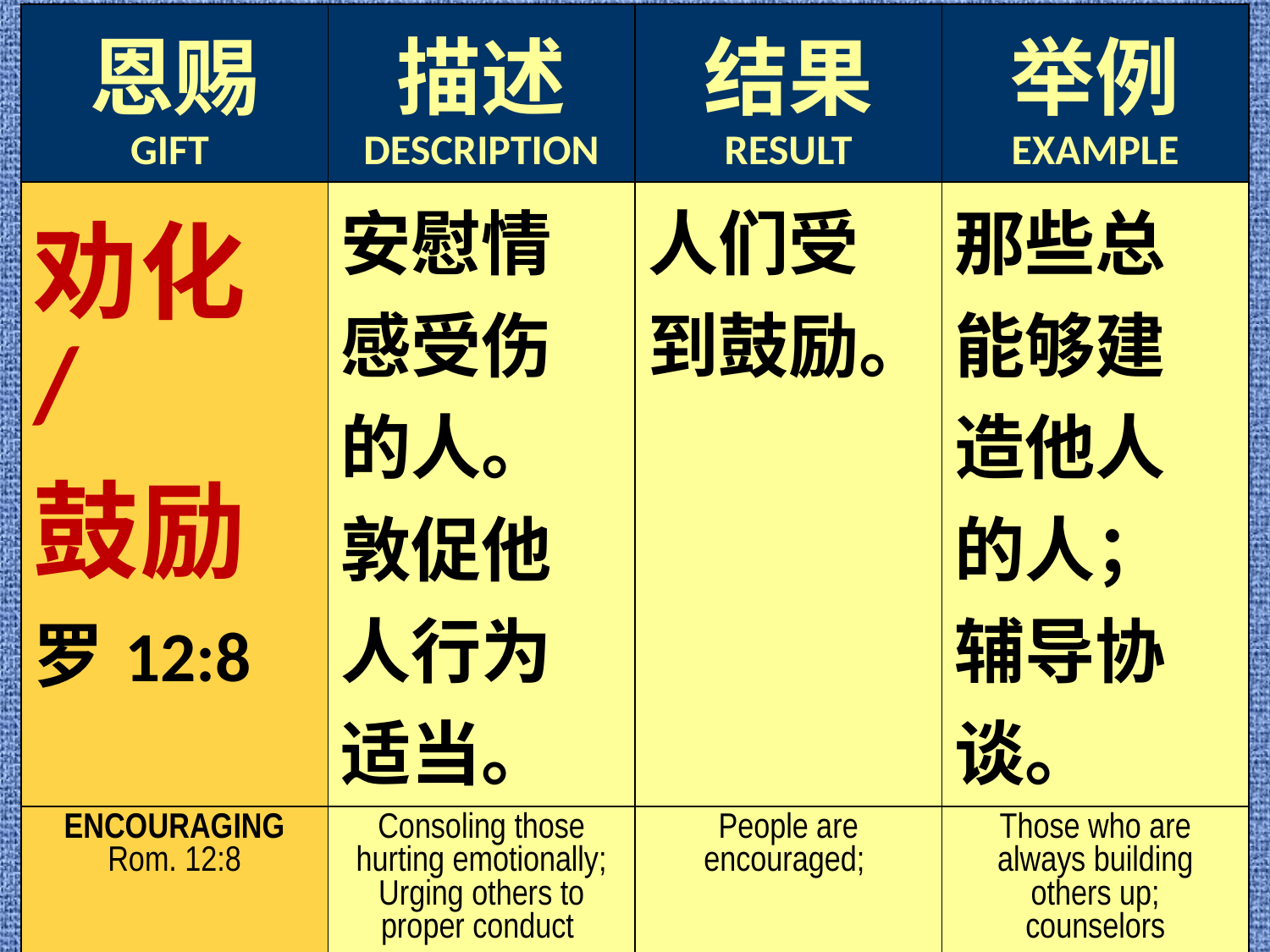

| 恩赐 GIFT | 描述 DESCRIPTION | 结果 RESULT | 举例 EXAMPLE |
| --- | --- | --- | --- |
| 劝化/ 鼓励 罗12:8 | 安慰情感受伤的人。 敦促他人行为适当。 | 人们受到鼓励。 | 那些总能够建造他人的人； 辅导协谈。 |
| ENCOURAGING Rom. 12:8 | Consoling those hurting emotionally; Urging others to proper conduct | People are encouraged; | Those who are always building others up; counselors |